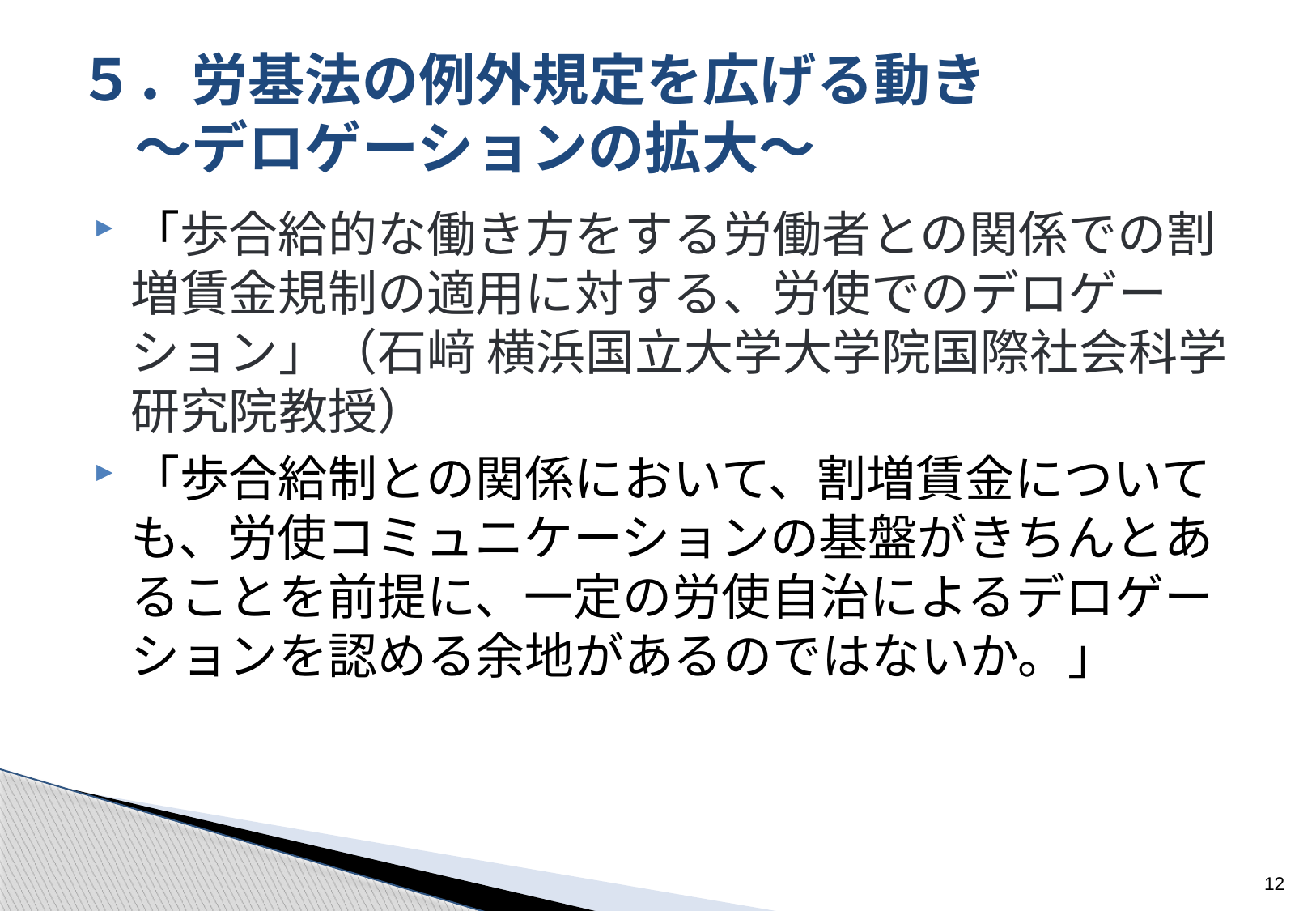

# ５．労基法の例外規定を広げる動き 　～デロゲーションの拡大～
「歩合給的な働き方をする労働者との関係での割増賃金規制の適用に対する、労使でのデロゲーション」（石﨑 横浜国立大学大学院国際社会科学研究院教授）
「歩合給制との関係において、割増賃金についても、労使コミュニケーションの基盤がきちんとあることを前提に、一定の労使自治によるデロゲーションを認める余地があるのではないか。」
12